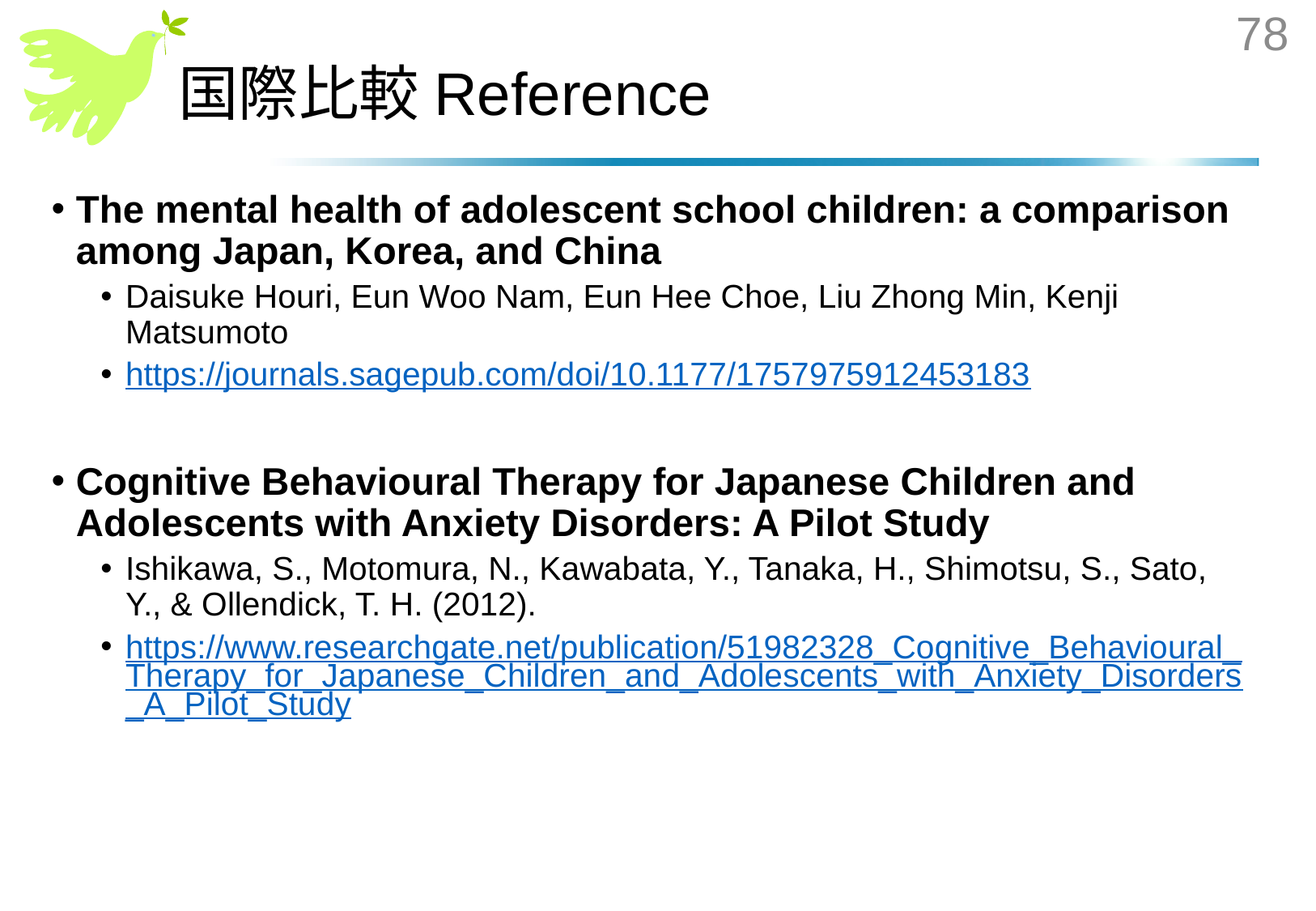

78
# 国際比較Reference
The mental health of adolescent school children: a comparison among Japan, Korea, and China
Daisuke Houri, Eun Woo Nam, Eun Hee Choe, Liu Zhong Min, Kenji Matsumoto
https://journals.sagepub.com/doi/10.1177/1757975912453183

Cognitive Behavioural Therapy for Japanese Children and Adolescents with Anxiety Disorders: A Pilot Study
Ishikawa, S., Motomura, N., Kawabata, Y., Tanaka, H., Shimotsu, S., Sato, Y., & Ollendick, T. H. (2012).
https://www.researchgate.net/publication/51982328_Cognitive_Behavioural_Therapy_for_Japanese_Children_and_Adolescents_with_Anxiety_Disorders_A_Pilot_Study